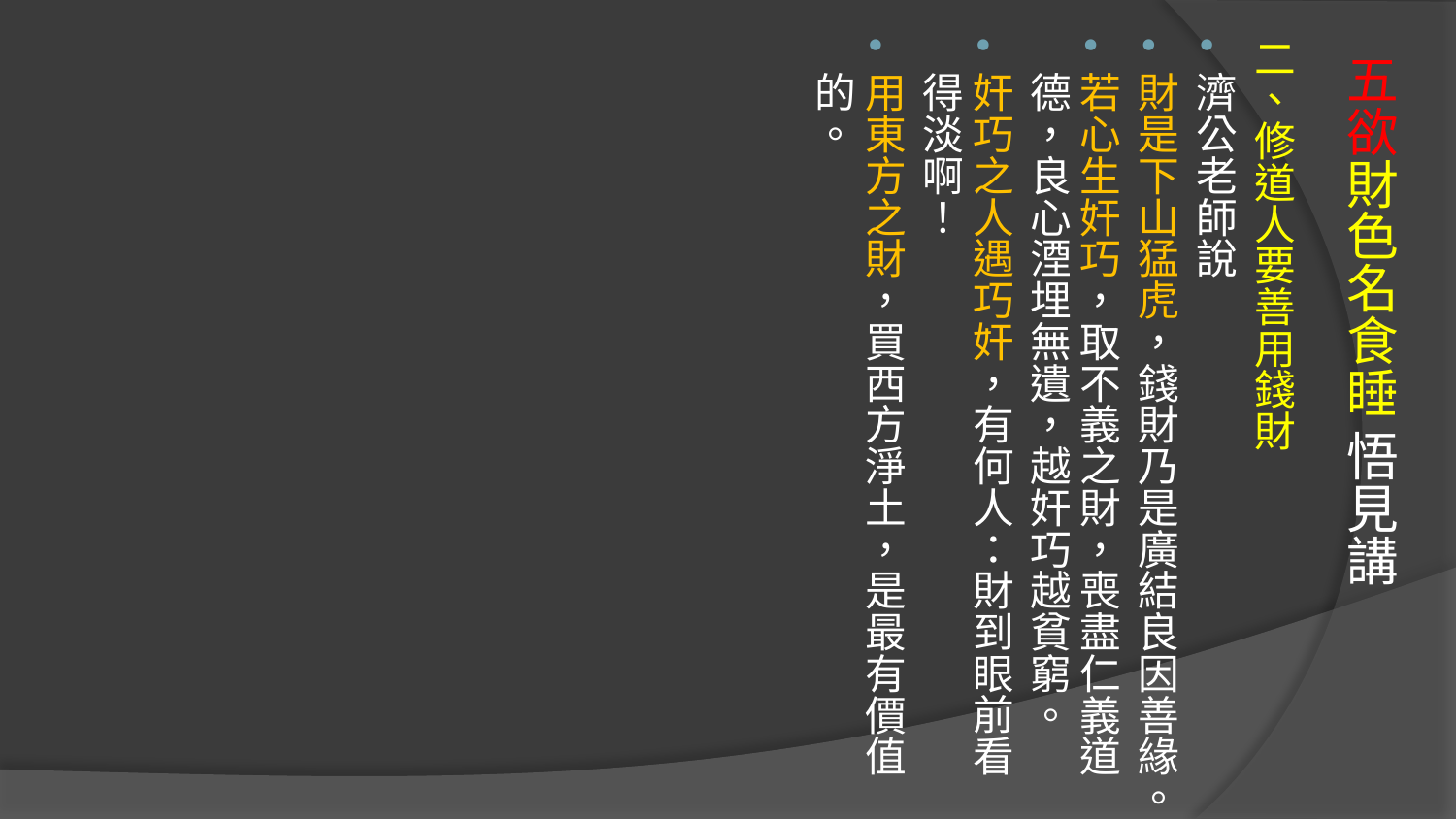

二、修道人要善用錢財
濟公老師說
財是下山猛虎，錢財乃是廣結良因善緣。
若心生奸巧，取不義之財，喪盡仁義道德，良心湮埋無遺，越奸巧越貧窮。
奸巧之人遇巧奸，有何人：財到眼前看得淡啊！
用東方之財，買西方淨土，是最有價值的。

# 五欲財色名食睡 悟見講